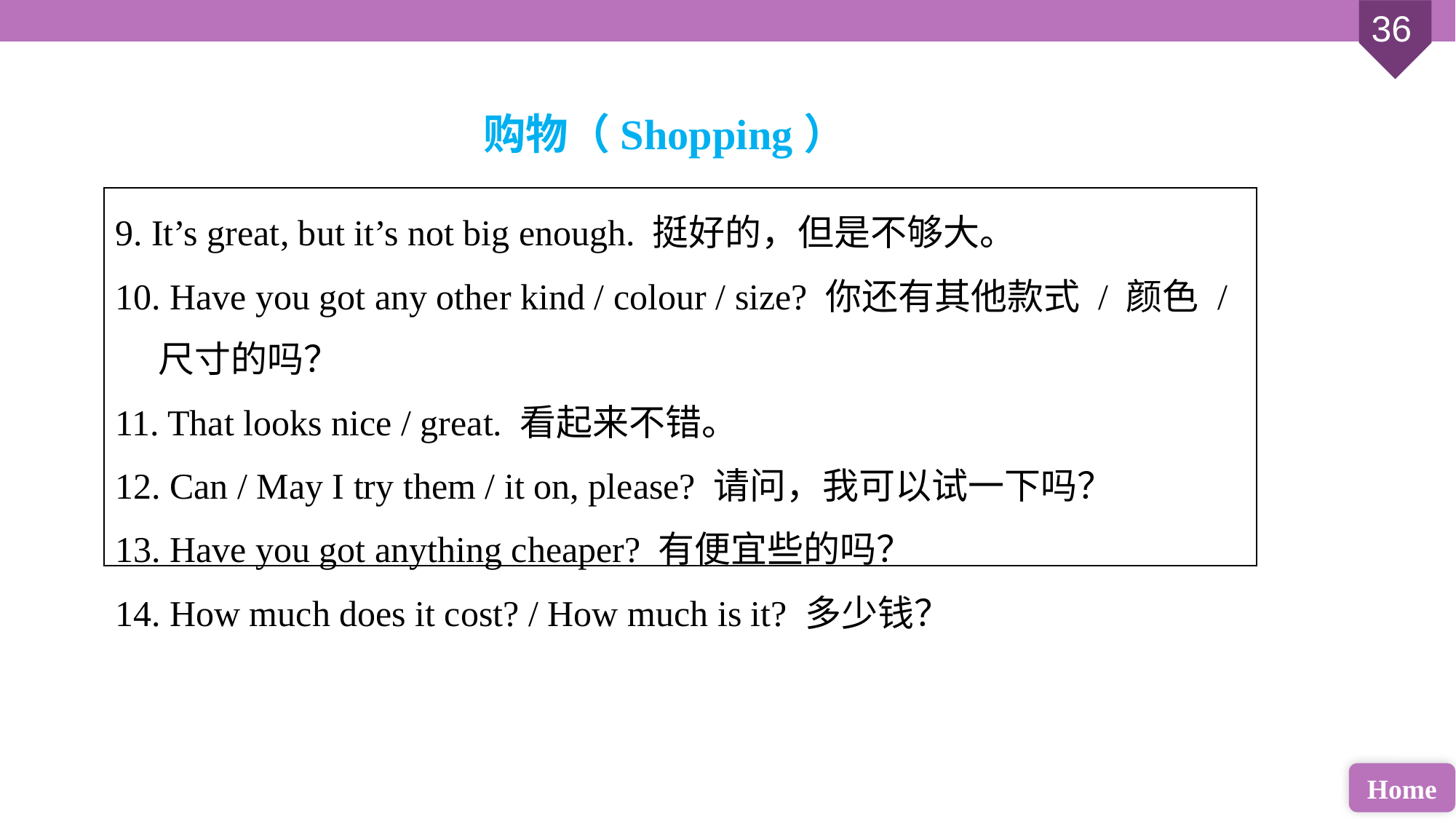

购物（Shopping）
| 9. It’s great, but it’s not big enough. 挺好的，但是不够大。 10. Have you got any other kind / colour / size? 你还有其他款式 / 颜色 / 尺寸的吗？ 11. That looks nice / great. 看起来不错。 12. Can / May I try them / it on, please? 请问，我可以试一下吗？ 13. Have you got anything cheaper? 有便宜些的吗？ 14. How much does it cost? / How much is it? 多少钱？ |
| --- |